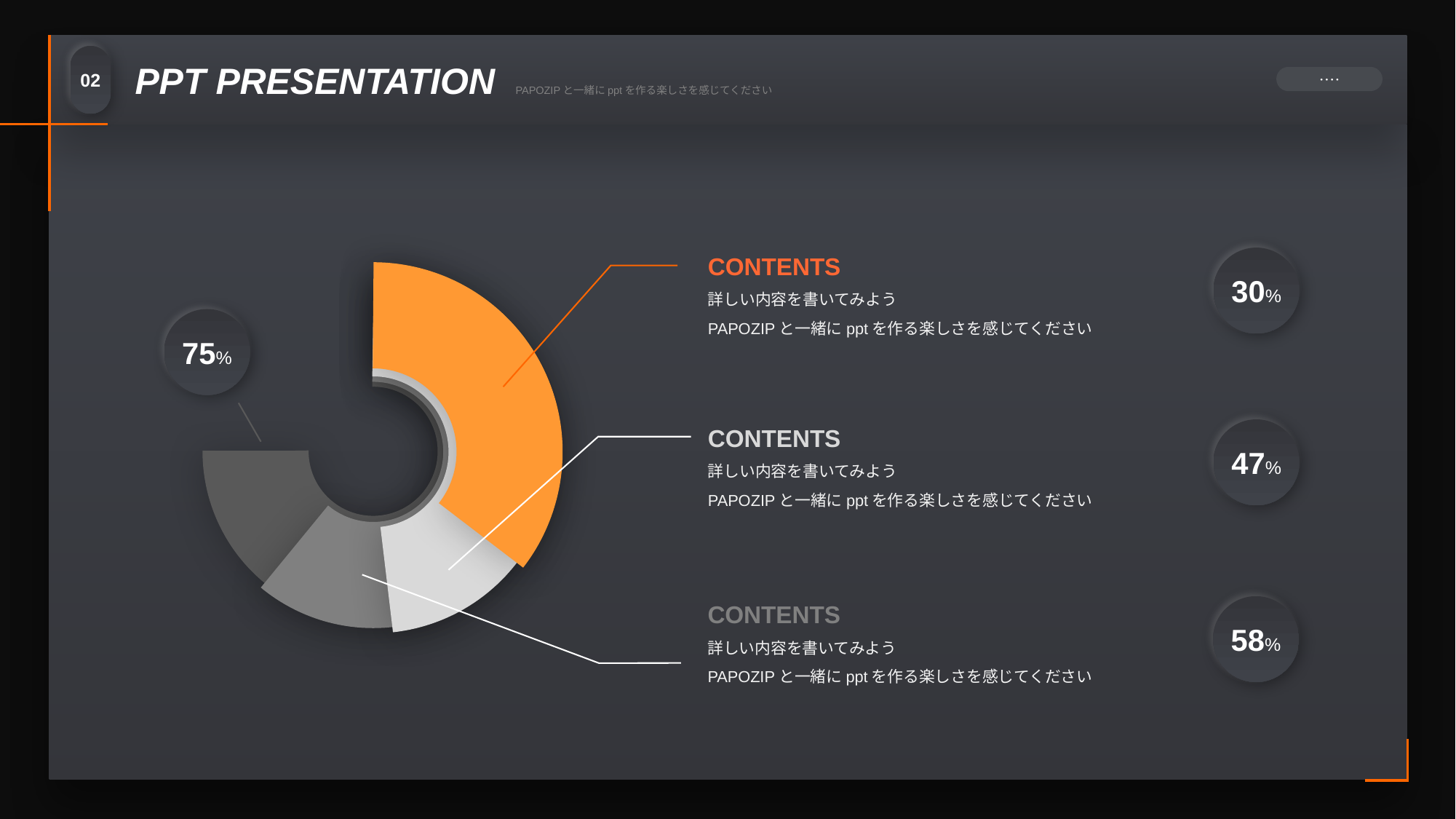

PPT PRESENTATION  PAPOZIPと一緒にpptを作る楽しさを感じてください

02
●  ●  ●  ●

CONTENTS
詳しい内容を書いてみよう
PAPOZIPと一緒にpptを作る楽しさを感じてください

30%

75%

CONTENTS
詳しい内容を書いてみよう
PAPOZIPと一緒にpptを作る楽しさを感じてください

47%

CONTENTS
詳しい内容を書いてみよう
PAPOZIPと一緒にpptを作る楽しさを感じてください

58%